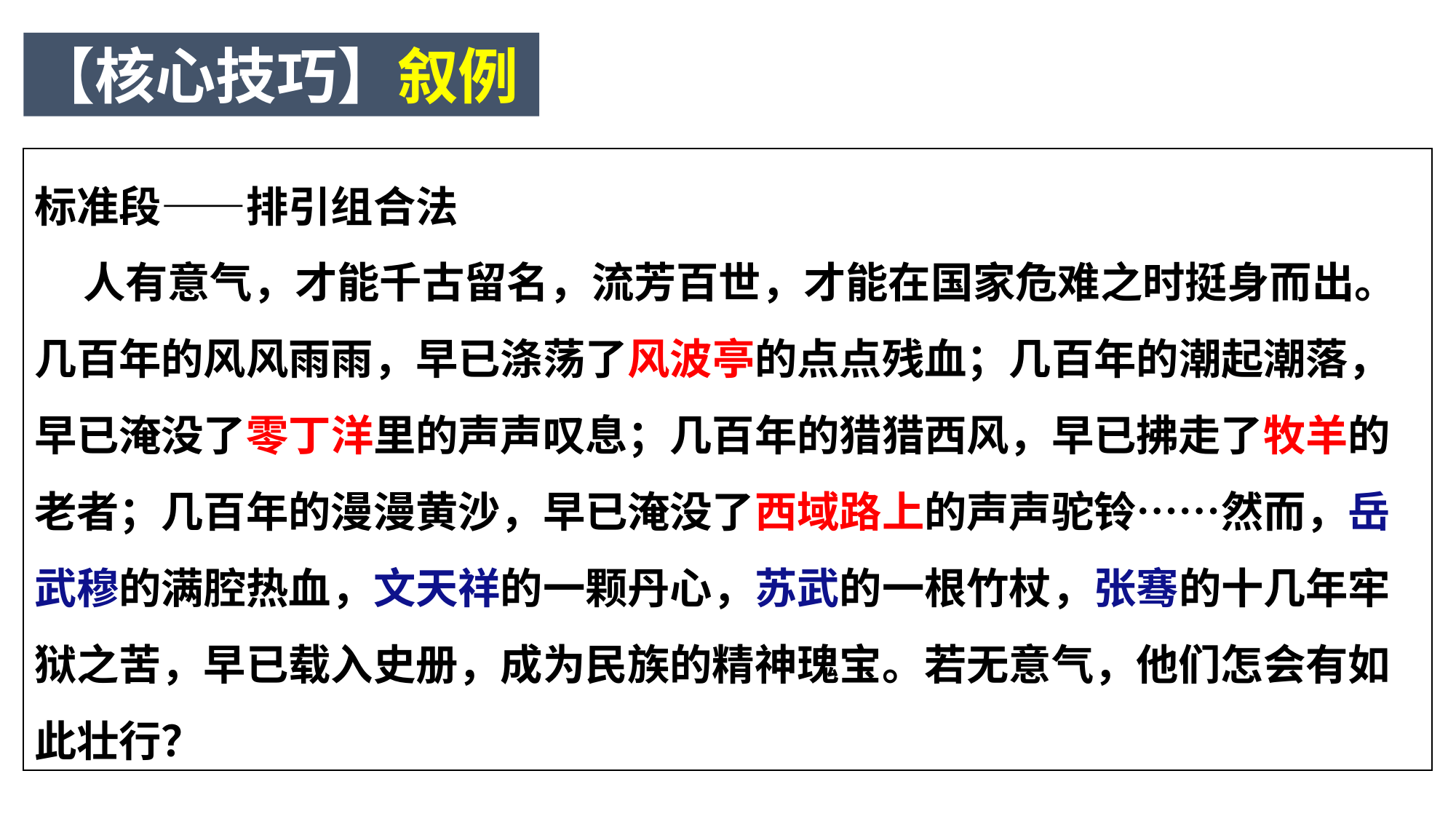

【核心技巧】叙例

标准段——排引组合法
    人有意气，才能千古留名，流芳百世，才能在国家危难之时挺身而出。几百年的风风雨雨，早已涤荡了风波亭的点点残血；几百年的潮起潮落，早已淹没了零丁洋里的声声叹息；几百年的猎猎西风，早已拂走了牧羊的老者；几百年的漫漫黄沙，早已淹没了西域路上的声声驼铃……然而，岳武穆的满腔热血，文天祥的一颗丹心，苏武的一根竹杖，张骞的十几年牢狱之苦，早已载入史册，成为民族的精神瑰宝。若无意气，他们怎会有如此壮行？